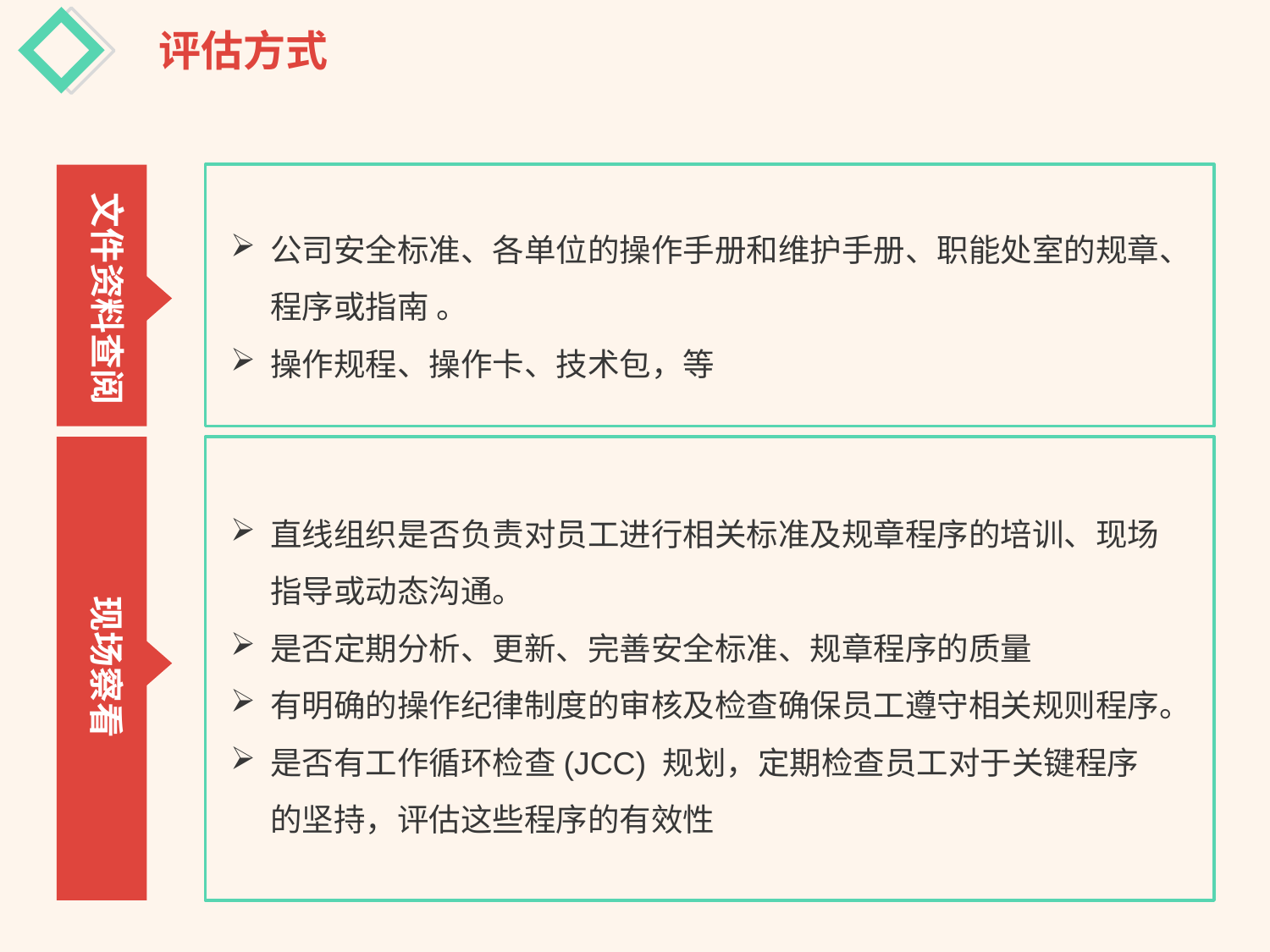

评估方式

文件资料查阅
公司安全标准、各单位的操作手册和维护手册、职能处室的规章、程序或指南 。
操作规程、操作卡、技术包，等

直线组织是否负责对员工进行相关标准及规章程序的培训、现场指导或动态沟通。
是否定期分析、更新、完善安全标准、规章程序的质量
有明确的操作纪律制度的审核及检查确保员工遵守相关规则程序。
是否有工作循环检查(JCC) 规划，定期检查员工对于关键程序的坚持，评估这些程序的有效性
现场察看